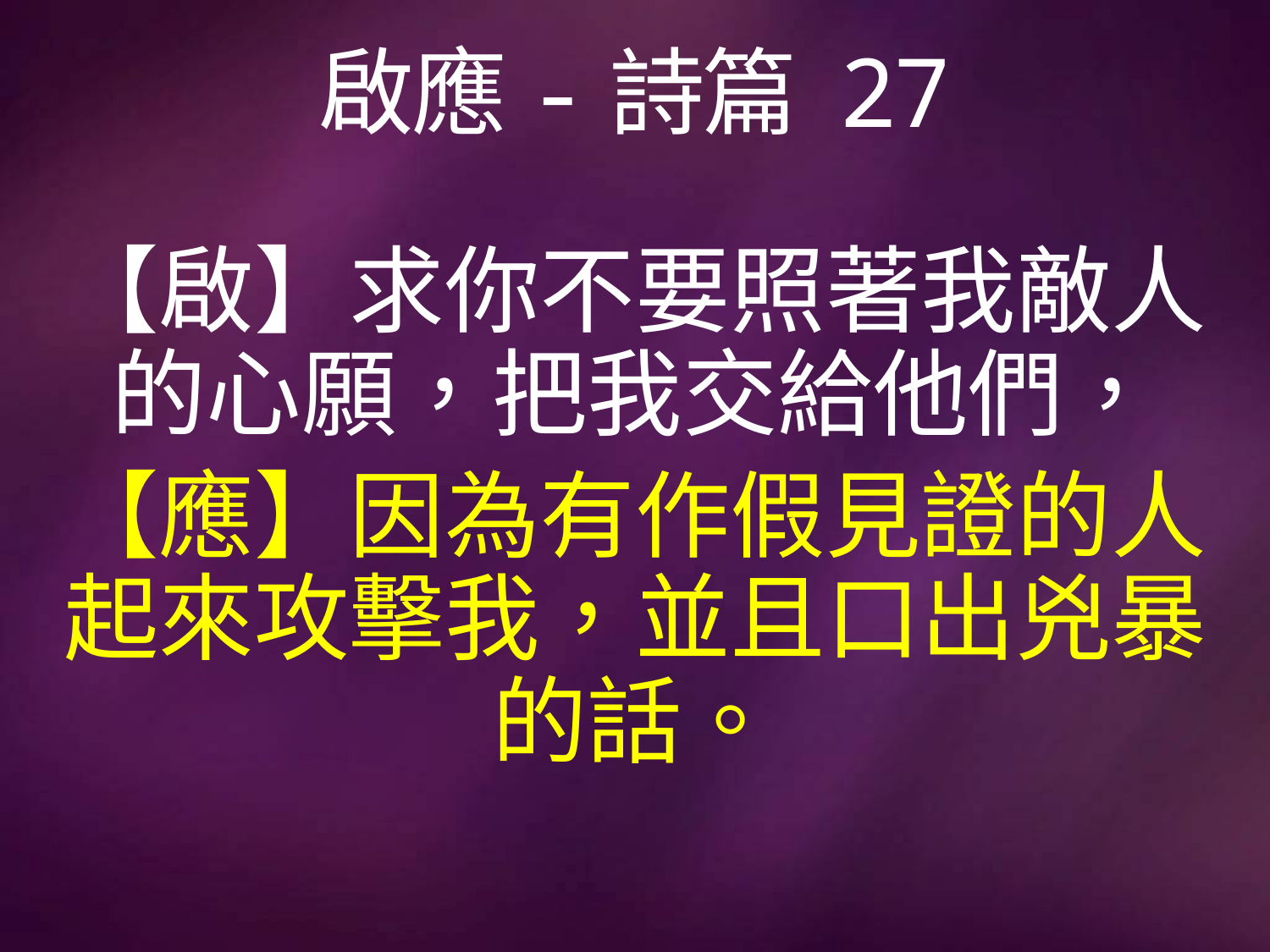

# 啟應-詩篇 27
【啟】求你不要照著我敵人的心願，把我交給他們，
【應】因為有作假見證的人起來攻擊我，並且口出兇暴的話。